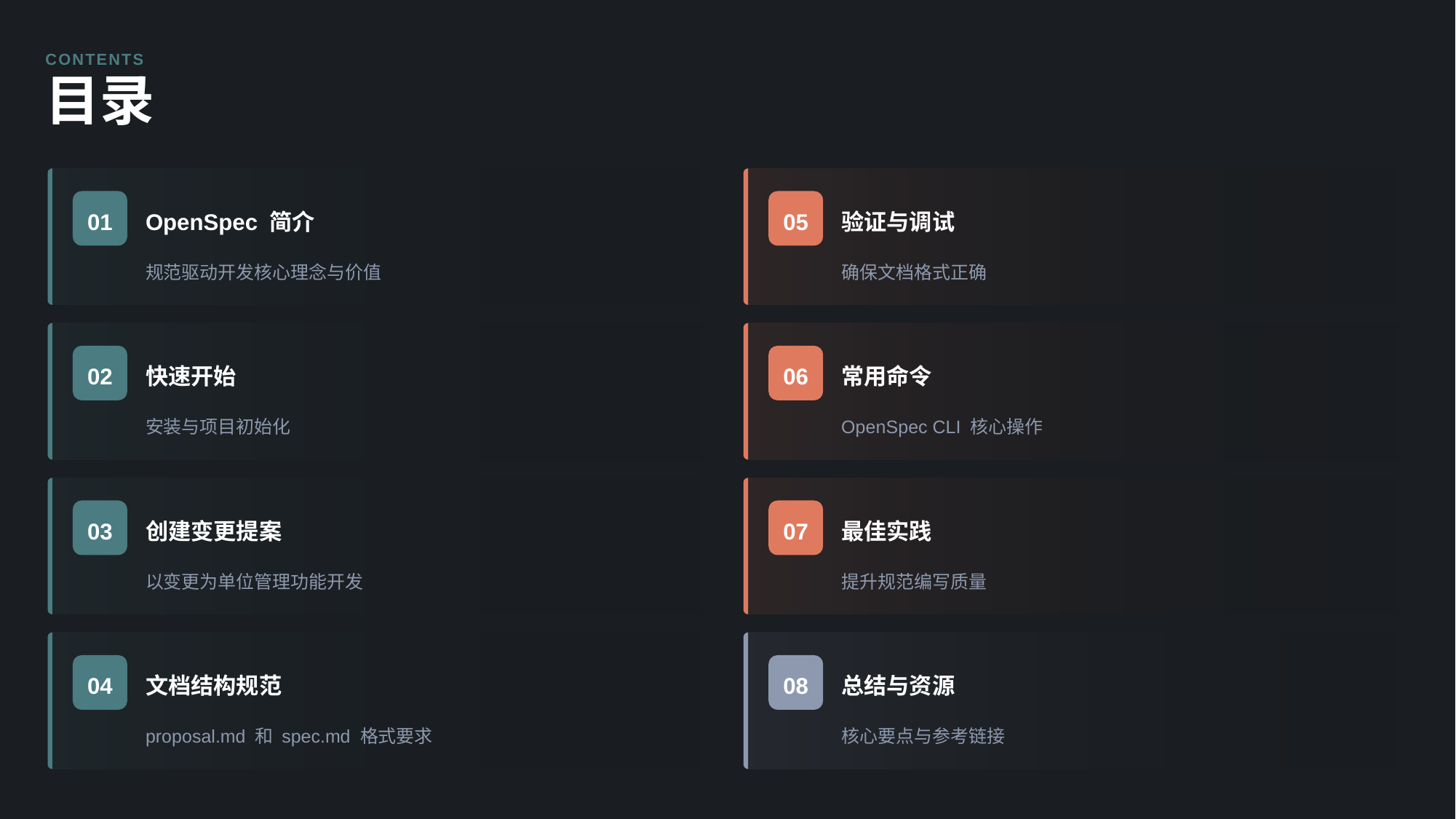

CONTENTS
目录

01

05

OpenSpec 简介
验证与调试
规范驱动开发核心理念与价值
确保文档格式正确

02

06

快速开始
常用命令
安装与项目初始化
OpenSpec CLI 核心操作

03

07

创建变更提案
最佳实践
以变更为单位管理功能开发
提升规范编写质量

04

08

文档结构规范
总结与资源
proposal.md 和 spec.md 格式要求
核心要点与参考链接